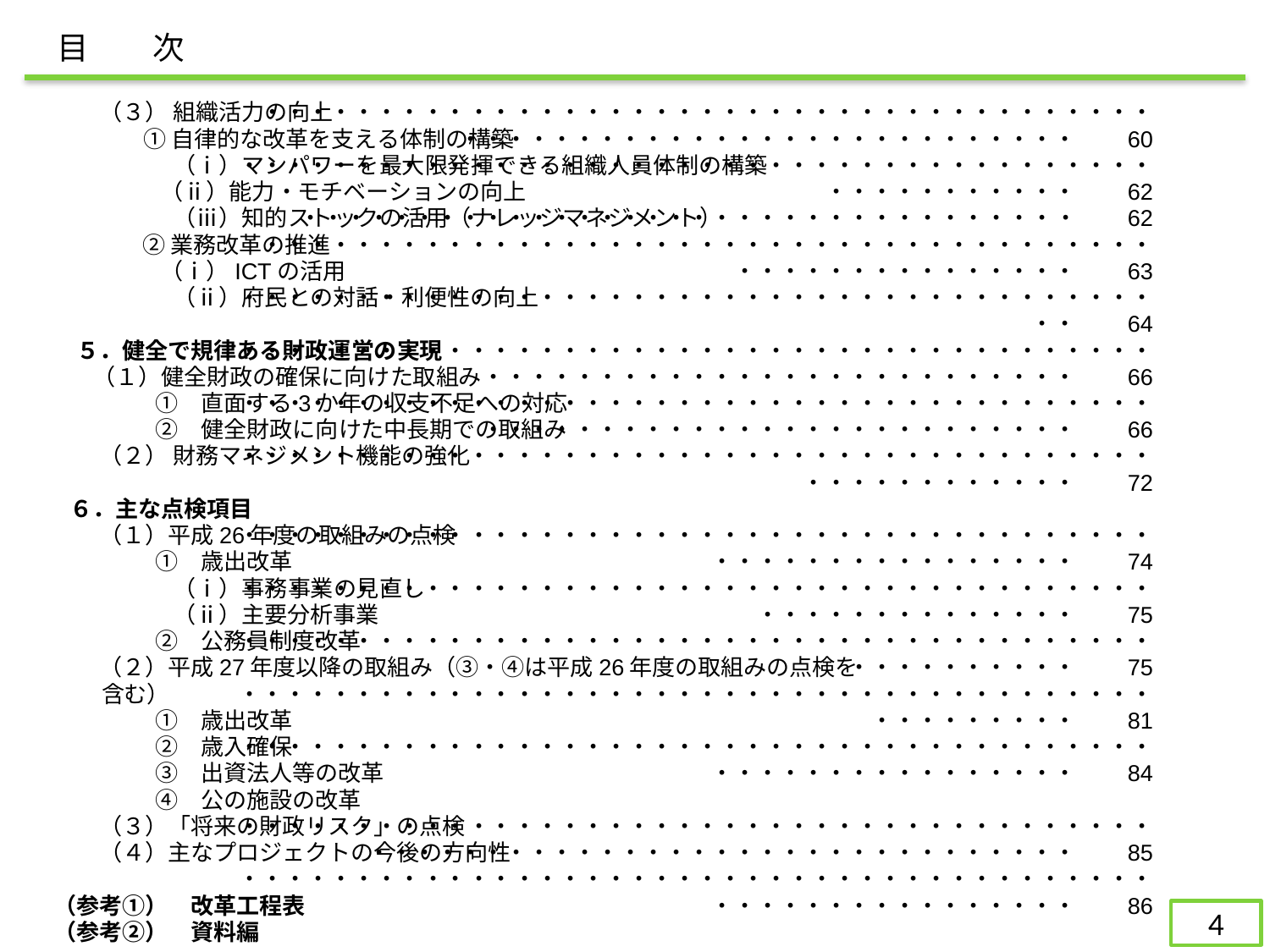

目　　次
　　（３） 組織活力の向上
　  　 　 ① 自律的な改革を支える体制の構築
　　　 　　（ⅰ）マンパワーを最大限発揮できる組織人員体制の構築
　　　   　（ⅱ）能力・モチベーションの向上
　　　 　　（ⅲ）知的ストックの活用（ナレッジマネジメント）
　　    　② 業務改革の推進
　　 　  　（ⅰ）ICTの活用
　　　 　　（ⅱ）府民との対話・利便性の向上

　５．健全で規律ある財政運営の実現
  　（１）健全財政の確保に向けた取組み
　　 　 　①　直面する3か年の収支不足への対応
　　 　 　②　健全財政に向けた中長期での取組み
　　（２） 財務マネジメント機能の強化

  ６．主な点検項目
　　（１）平成26年度の取組みの点検
　　 　 　①　歳出改革
　　　 　　（ⅰ）事務事業の見直し
　　　 　　（ⅱ）主要分析事業
　　　  　②　公務員制度改革
　　（２）平成27年度以降の取組み（③・④は平成26年度の取組みの点検を含む）
　　　  　①　歳出改革
　　　  　②　歳入確保
　　　  　③　出資法人等の改革
　　　  　④　公の施設の改革
　　（３）「将来の財政リスク」の点検
　　（４）主なプロジェクトの今後の方向性

（参考①）　改革工程表
（参考②）　資料編
　・・・・・・・・・・・・・・・・・・・・・・・・・・・・・・・・・・・・・・・・・・・・・・・・・・・・・・・・・・・・・・・・・・　　60
・・・・・・・・・・・・・・・・・・・・・・・・・・・・・・・・・・・・・・・・・・・・・・・・・・・　　62
・・・・・・・・・・・・・・・・・・・・・・・・・・・・・・・・・・　　62
　・・・・・・・・・・・・・・・・・・・・・・・・・・・・・・・・・・・・・・・・・・・・・・・・・・・・・・　　63
・・・・・・・・・・・・・・・・・・・・・・・・・・・・・・・・・・・・・・・・・・　　64
・・・・・・・・・・・・・・・・・・・・・・・・・・・・・・・・・・・・・・・・・・・・・・・・・・・・・・・・・・・・・・・・・・　　66
・・・・・・・・・・・・・・・・・・・・・・・・・・・・・・・・・・・・・・・・・・・・・・・・・・・・・・・・・・・・・・・・・・　　66
・・・・・・・・・・・・・・・・・・・・・・・・・・・・・・・・・・・・・・・・・・・・・・・・・・・・　　72

・・・・・・・・・・・・・・・・・・・・・・・・・・・・・・・・・・・・・・・・・・・・・・・・・・・・・・・・　　74
・・・・・・・・・・・・・・・・・・・・・・・・・・・・・・・・・・・・・・・・・・・・・・・・・・・・・・　　75
・・・・・・・・・・・・・・・・・・・・・・・・・・・・・・・・・・・・・・・・・・・・・・・・・・　　75
・・・・・・・・・・・・・・・・・・・・・・・・・・・・・・・・・・・・・・・・・・・・・・・・・　　81
・・・・・・・・・・・・・・・・・・・・・・・・・・・・・・・・・・・・・・・・・・・・・・・・・・・・・・・・　　84

・・・・・・・・・・・・・・・・・・・・・・・・・・・・・・・・・・・・・・・・・・・・・・・・・・・・・・・・・・・・・・・・・・・・・・・　　85
・・・・・・・・・・・・・・・・・・・・・・・・・・・・・・・・・・・・・・・・・・・・・・・・・・・・・・・・　　86
　　・・・・・・・・・・・・・・・・・・・・・・・・・・・・・・・・・・・・・・・・・・・・・・・・・・・・・・・・・・・・・・・・・・・・・・・　　86
・・・・・・・・・・・・・・・・・・・・・・・・・・・・・・・・・・・・・・・・・・・・・・・・・・・・・・・・・・・・　　86
・・・・・・・・・・・・・・・・・・・・・・・・・・・・・・・・・・・・・・・・・・・・・・・・・・・・・・・・・・・・・・・　　89
・・・・・・・・・・・・・・・・・・・・・・・・・・・・・・・・・・・・・・・・・・・・・・・・・・・・・・・・・・・・・・・・　　95
・・・・・・・・・・・・・・・・・・・　　97
・・・・・・・・・・・・・・・・・・・・・・・・・・・・・・・・・・・・・・・・・・・・・・・・・・・・・・・・・・・・・・・・・・・・・・・　　97
・・・・・・・・・・・・・・・・・・・・・・・・・・・・・・・・・・・・・・・・・・・・・・・・・・・・・・・・・・・・・・・・・・・・・・・　111
・・・・・・・・・・・・・・・・・・・・・・・・・・・・・・・・・・・・・・・・・・・・・・・・・・・・・・・・・・・・・・・　114
・・・・・・・・・・・・・・・・・・・・・・・・・・・・・・・・・・・・・・・・・・・・・・・・・・・・・・・・・・・・・・・・・　129
・・・・・・・・・・・・・・・・・・・・・・・・・・・・・・・・・・・・・・・・・・・・・・・・・・・・・・・・・・　131
・・・・・・・・・・・・・・・・・・・・・・・・・・・・・・・・・・・・・・・・・・・・・・・・・・・・・・　141

・・・・・・・・・・・・・・・・・・・・・・・・・・・・・・・・・・・・・・・・・・・・・・・・・・・・・・・・・・・・・・・・・・・　148
・・・・・・・・・・・・・・・・・・・・・・・・・・・・・・・・・・・・・・・・・・・・・・・・・・・・・・・・・・・・・・・・・・・・・・・　169

4